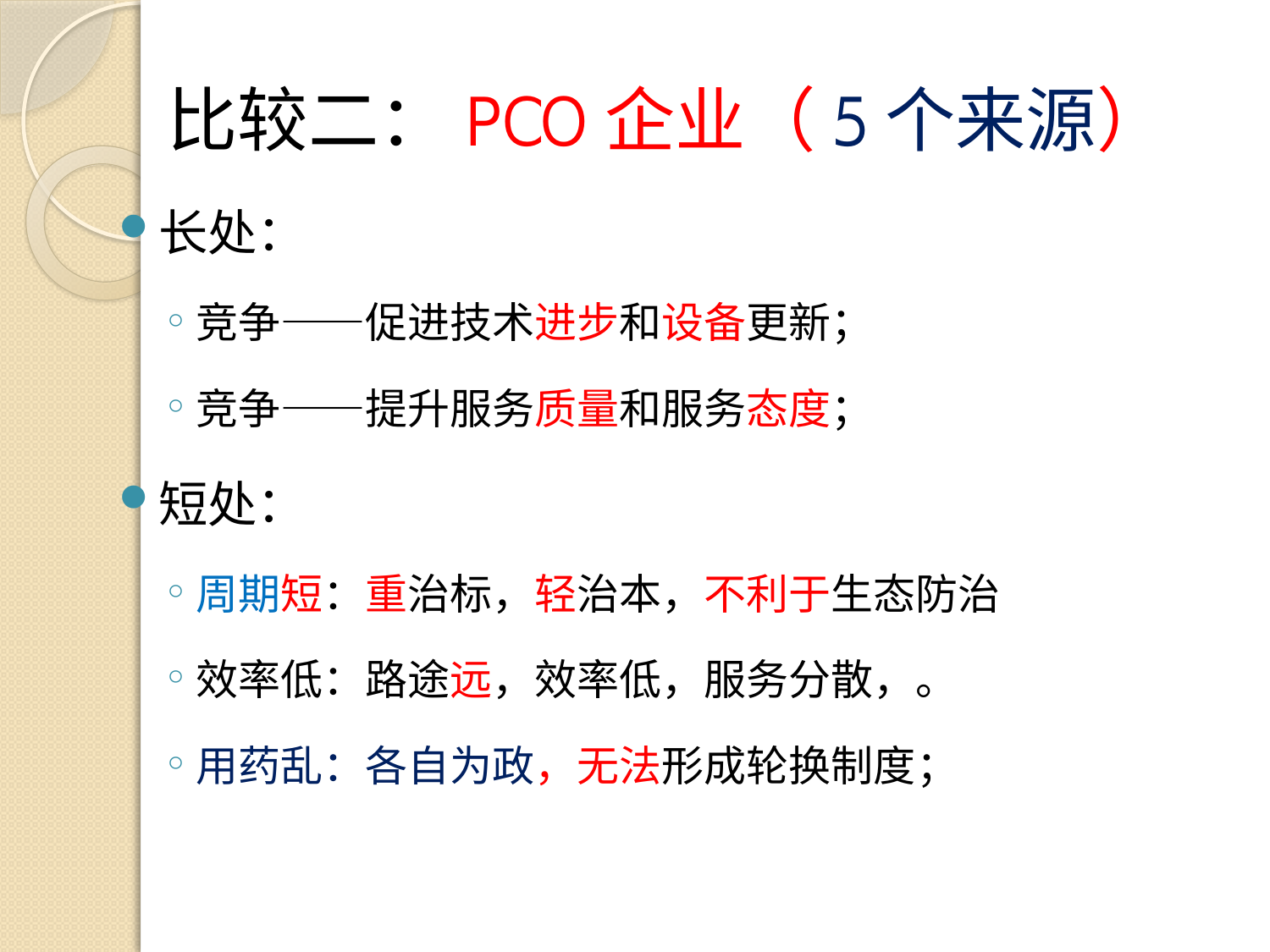

# 比较二：PCO企业（5个来源）
长处：
竞争——促进技术进步和设备更新；
竞争——提升服务质量和服务态度；
短处：
周期短：重治标，轻治本，不利于生态防治
效率低：路途远，效率低，服务分散，。
用药乱：各自为政，无法形成轮换制度；